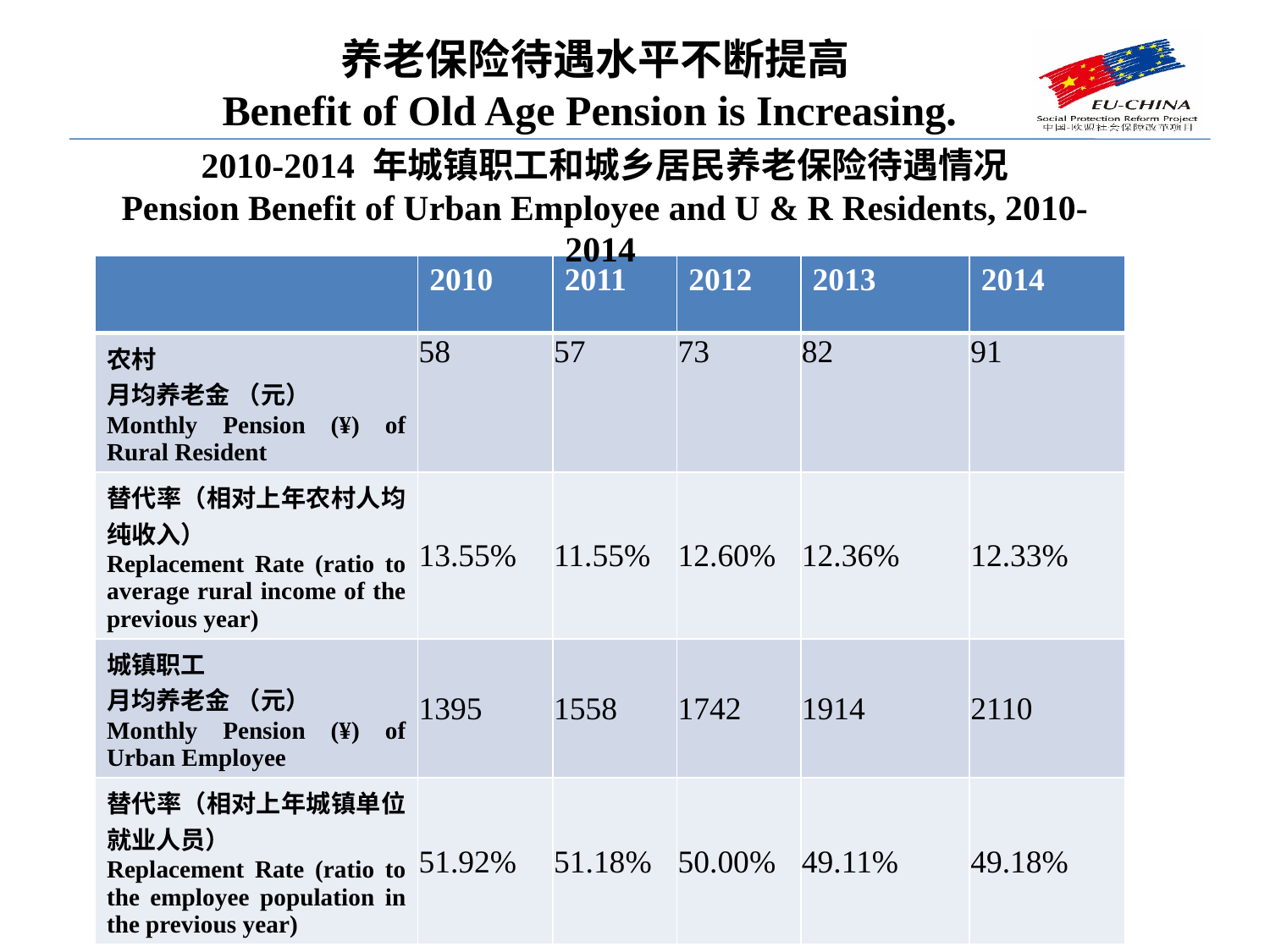

养老保险待遇水平不断提高
Benefit of Old Age Pension is Increasing.
# 2010-2014 年城镇职工和城乡居民养老保险待遇情况 Pension Benefit of Urban Employee and U & R Residents, 2010-2014
|  | 2010 | 2011 | 2012 | 2013 | 2014 |
| --- | --- | --- | --- | --- | --- |
| 农村 月均养老金 （元） Monthly Pension (¥) of Rural Resident | 58 | 57 | 73 | 82 | 91 |
| 替代率（相对上年农村人均纯收入） Replacement Rate (ratio to average rural income of the previous year) | 13.55% | 11.55% | 12.60% | 12.36% | 12.33% |
| 城镇职工 月均养老金 （元） Monthly Pension (¥) of Urban Employee | 1395 | 1558 | 1742 | 1914 | 2110 |
| 替代率（相对上年城镇单位就业人员） Replacement Rate (ratio to the employee population in the previous year) | 51.92% | 51.18% | 50.00% | 49.11% | 49.18% |